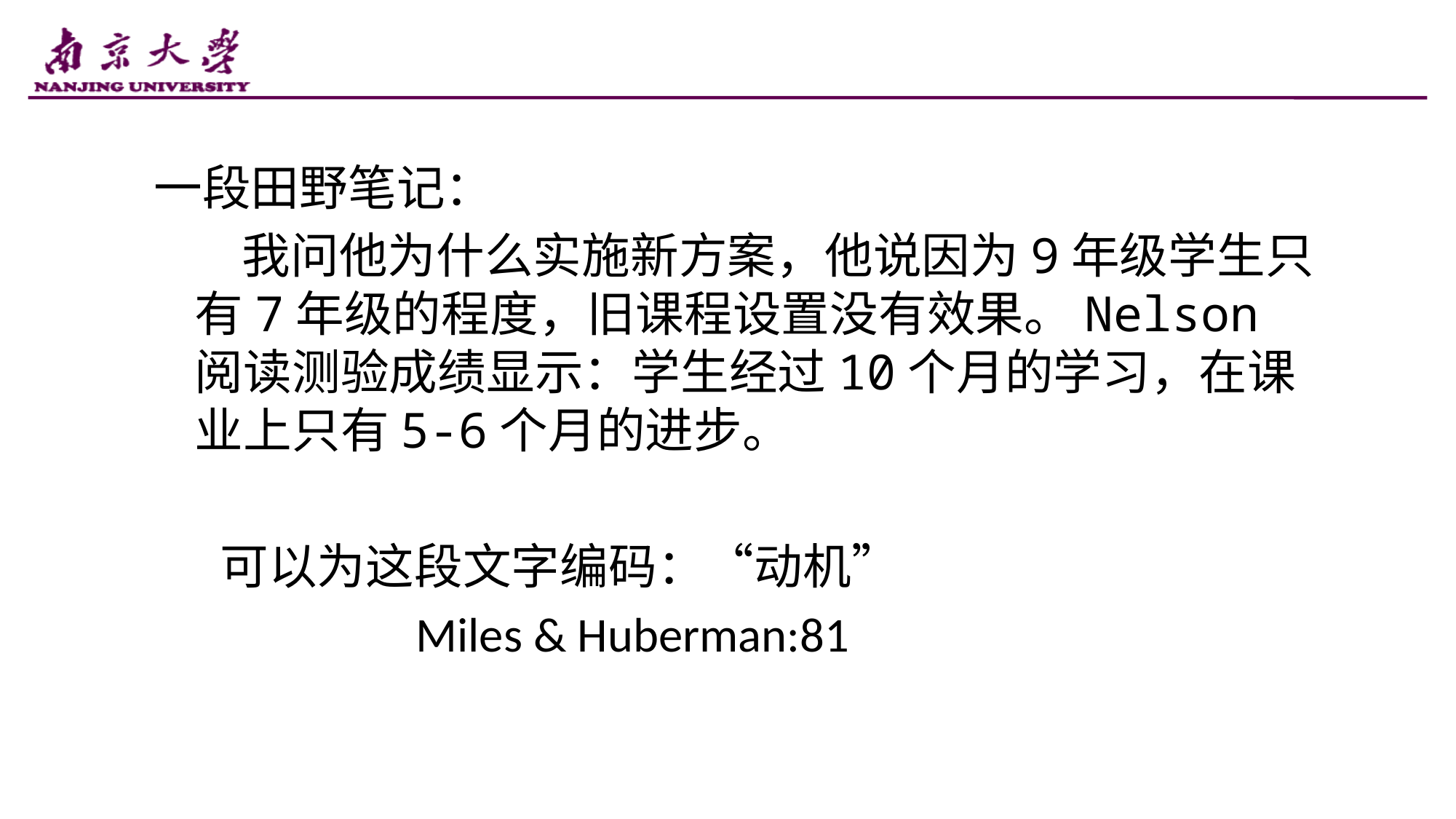

一段田野笔记：
       我问他为什么实施新方案，他说因为9年级学生只有7年级的程度，旧课程设置没有效果。Nelson 阅读测验成绩显示：学生经过10个月的学习，在课业上只有5-6个月的进步。

     可以为这段文字编码：“动机”
                        Miles & Huberman:81